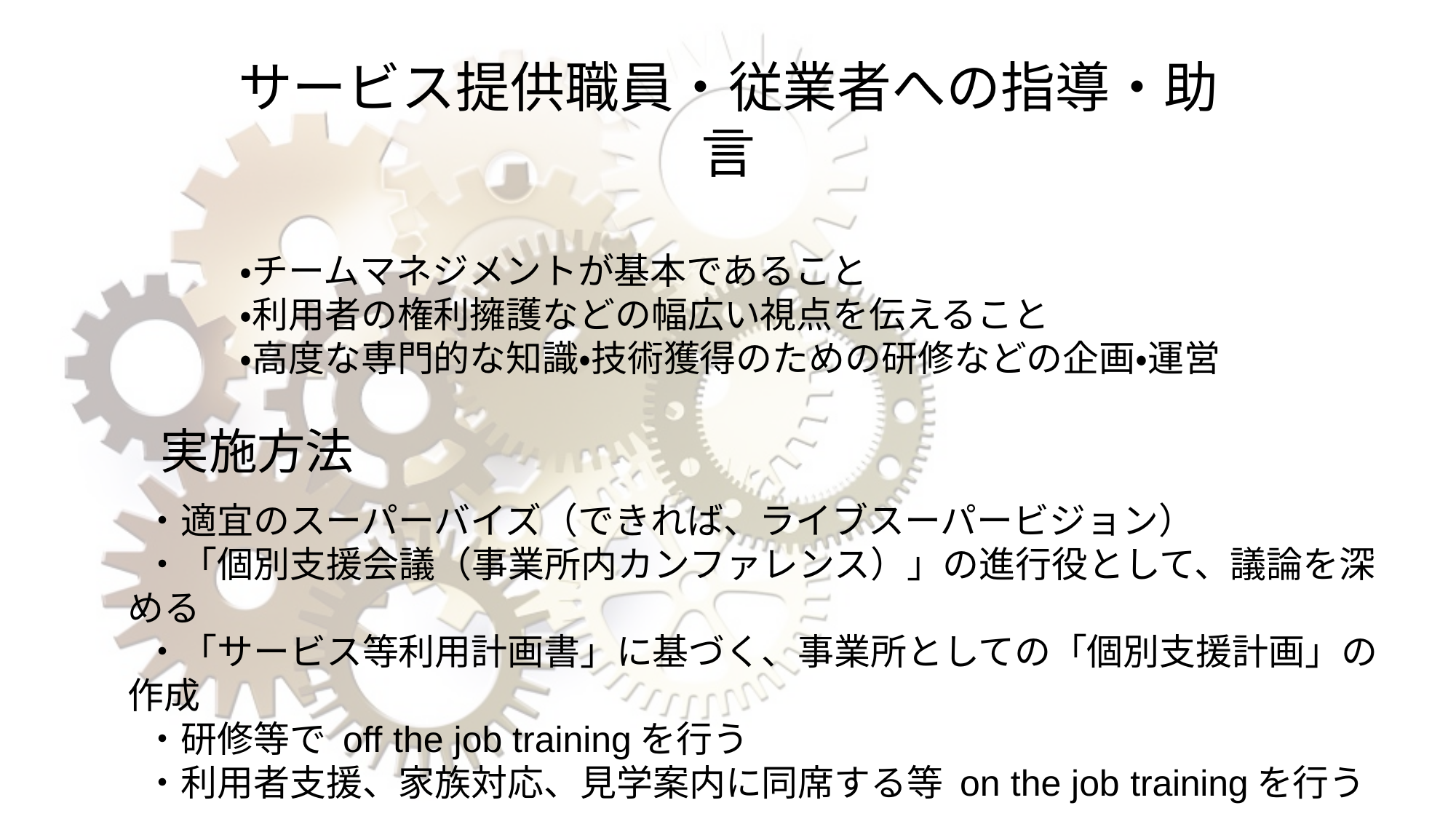

# サービス提供職員・従業者への指導・助言
・チームマネジメントが基本であること
・利用者の権利擁護などの幅広い視点を伝えること
・高度な専門的な知識・技術獲得のための研修などの企画・運営

  実施方法
 ・適宜のスーパーバイズ（できれば、ライブスーパービジョン）
 ・「個別支援会議（事業所内カンファレンス）」の進行役として、議論を深める
 ・「サービス等利用計画書」に基づく、事業所としての「個別支援計画」の作成
 ・研修等で off the job trainingを行う
 ・利用者支援、家族対応、見学案内に同席する等 on the job trainingを行う